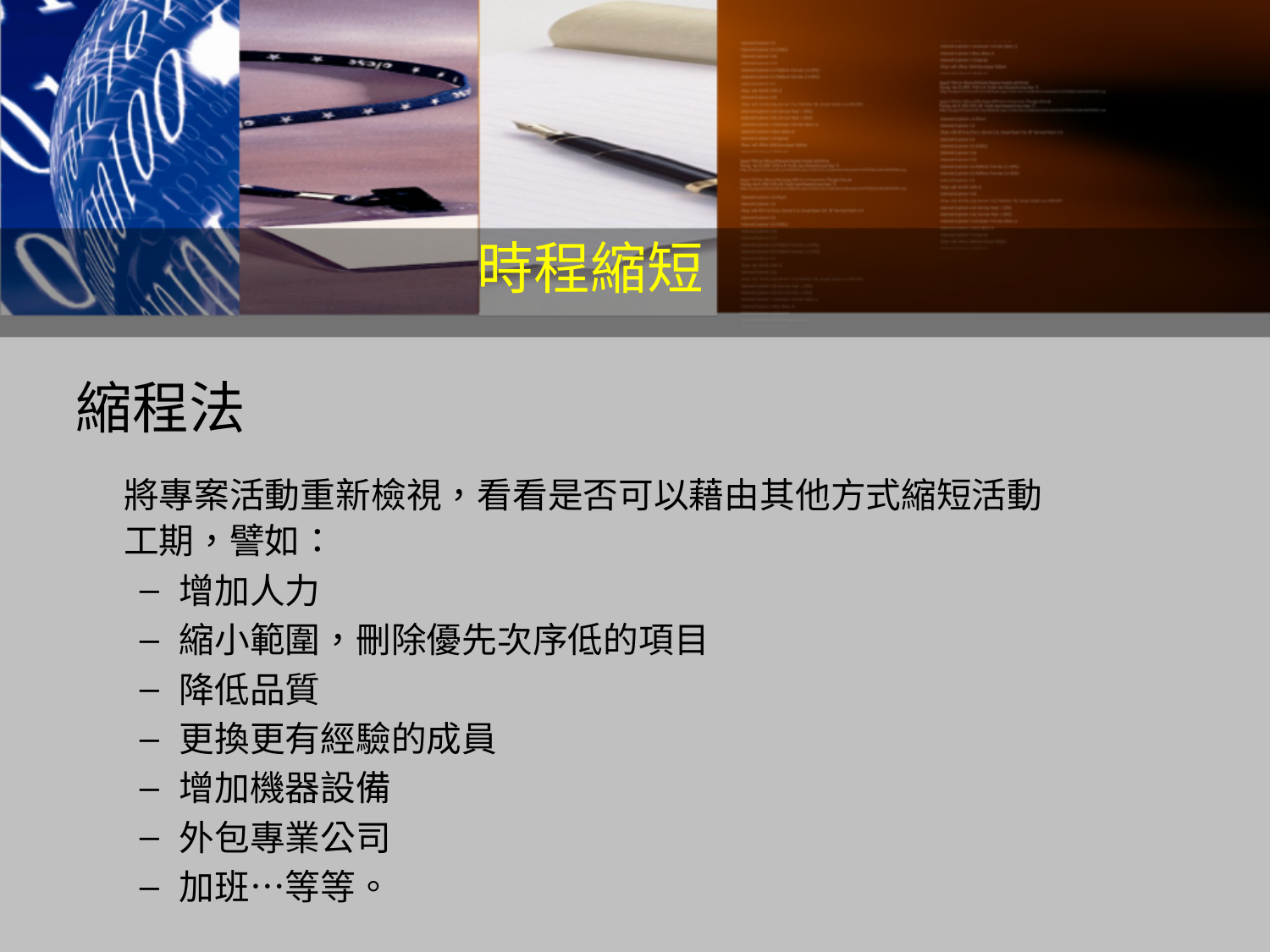

時程縮短
縮程法
	將專案活動重新檢視，看看是否可以藉由其他方式縮短活動工期，譬如：
增加人力
縮小範圍，刪除優先次序低的項目
降低品質
更換更有經驗的成員
增加機器設備
外包專業公司
加班…等等。